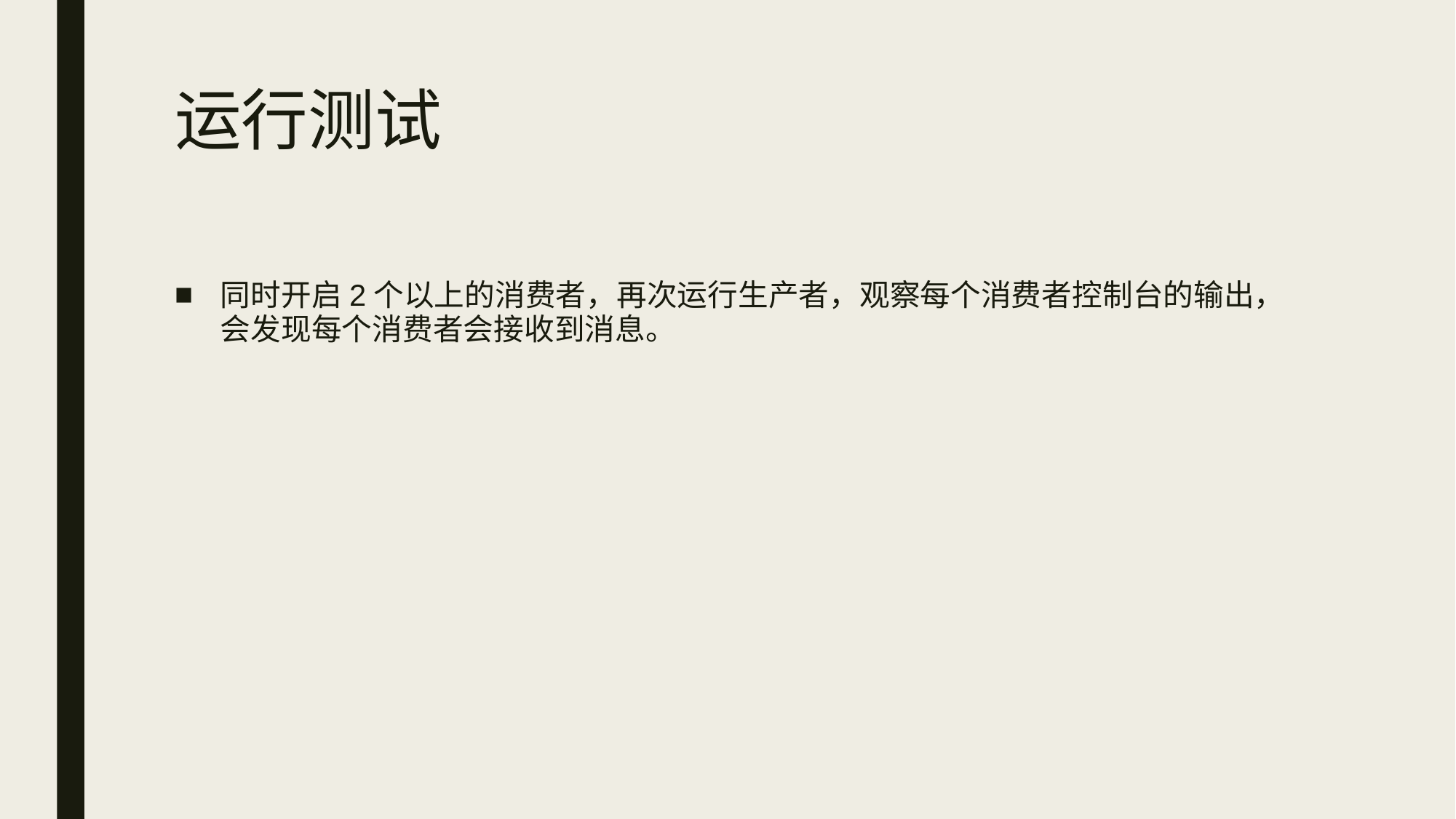

# 运行测试
同时开启2个以上的消费者，再次运行生产者，观察每个消费者控制台的输出，会发现每个消费者会接收到消息。